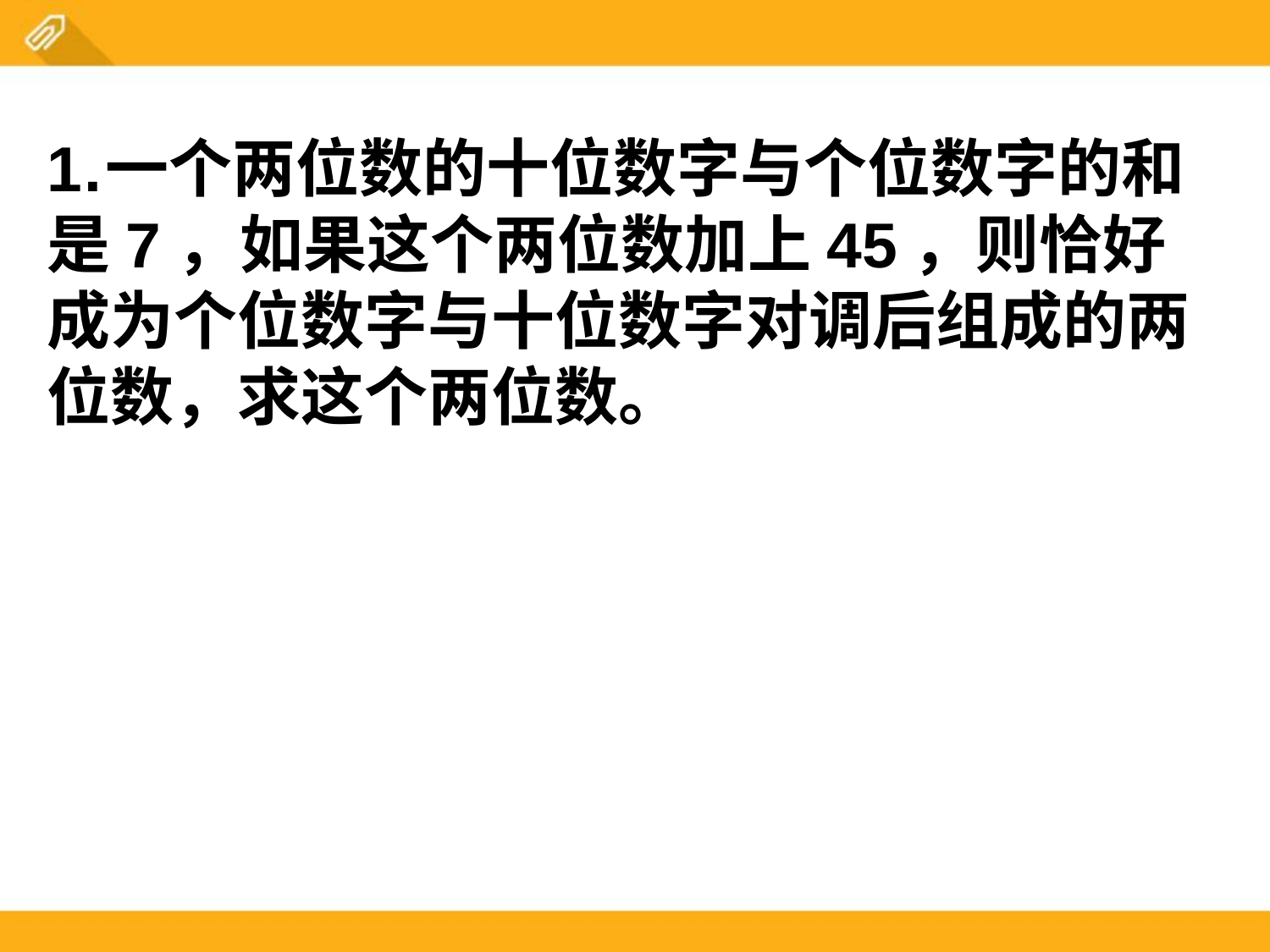

一个两位数的十位数字与个位数字的和是7，如果这个两位数加上45，则恰好成为个位数字与十位数字对调后组成的两位数，求这个两位数。